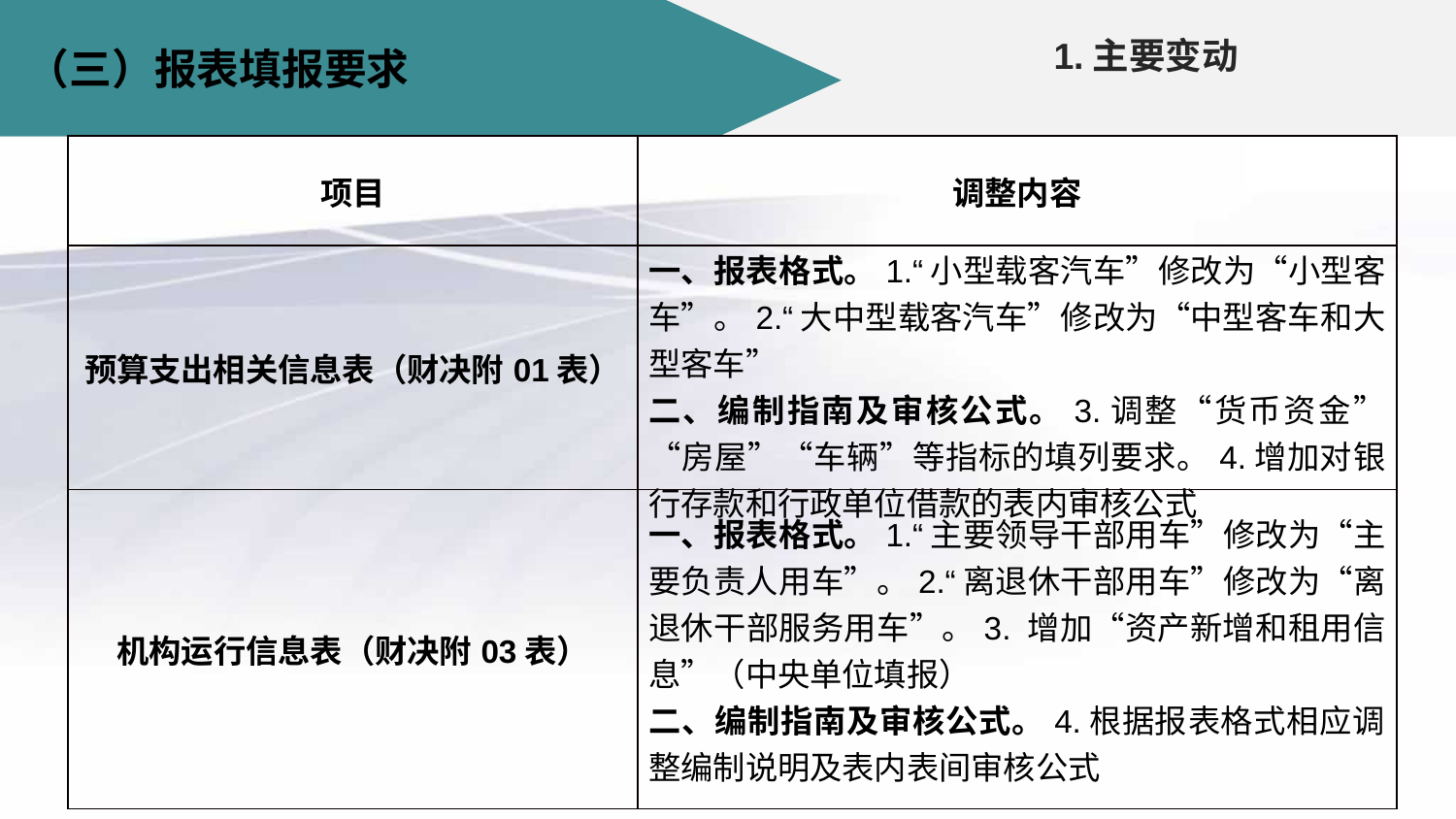

1.主要变动
（三）报表填报要求
#

| 项目 | 调整内容 |
| --- | --- |
| 预算支出相关信息表（财决附01表） | 一、报表格式。1.“小型载客汽车”修改为“小型客车”。2.“大中型载客汽车”修改为“中型客车和大型客车” 二、编制指南及审核公式。3.调整“货币资金”“房屋”“车辆”等指标的填列要求。4.增加对银行存款和行政单位借款的表内审核公式 |
| 机构运行信息表（财决附03表） | 一、报表格式。1.“主要领导干部用车”修改为“主要负责人用车”。2.“离退休干部用车”修改为“离退休干部服务用车”。3. 增加“资产新增和租用信息”（中央单位填报） 二、编制指南及审核公式。4.根据报表格式相应调整编制说明及表内表间审核公式 |